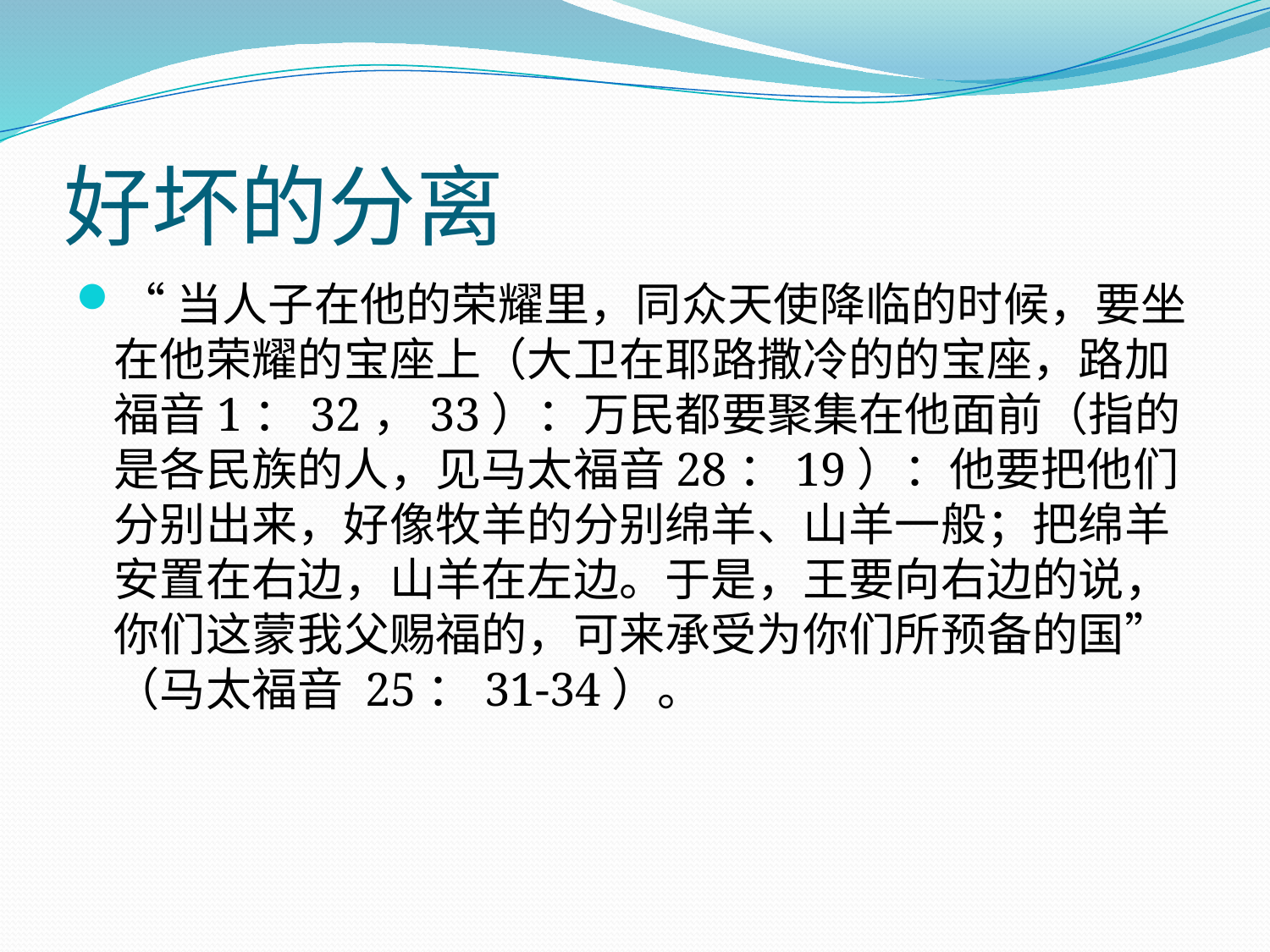

# 好坏的分离
“当人子在他的荣耀里，同众天使降临的时候，要坐在他荣耀的宝座上（大卫在耶路撒冷的的宝座，路加福音1：32，33）：万民都要聚集在他面前（指的是各民族的人，见马太福音28：19）：他要把他们分别出来，好像牧羊的分别绵羊、山羊一般；把绵羊安置在右边，山羊在左边。于是，王要向右边的说，你们这蒙我父赐福的，可来承受为你们所预备的国”（马太福音 25：31-34）。